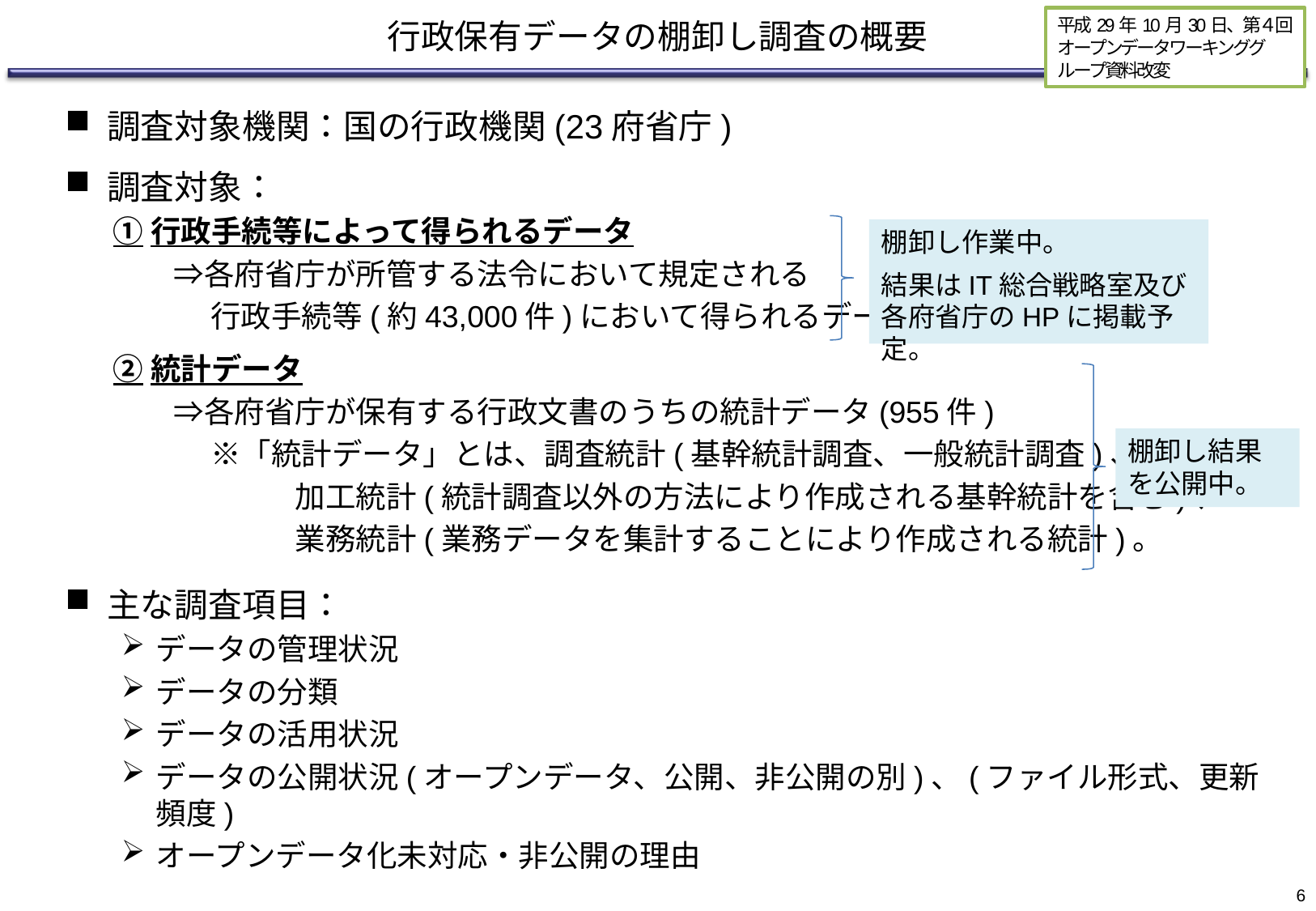

# 行政保有データの棚卸し調査の概要
平成29年10月30日、第４回オープンデータワーキンググループ資料改変
調査対象機関：国の行政機関(23府省庁)
調査対象：
①行政手続等によって得られるデータ
　　⇒各府省庁が所管する法令において規定される
　　　 行政手続等(約43,000件)において得られるデータ
②統計データ
　　⇒各府省庁が保有する行政文書のうちの統計データ(955件)
　　　 ※「統計データ」とは、調査統計(基幹統計調査、一般統計調査)、
　　　　　　加工統計(統計調査以外の方法により作成される基幹統計を含む)、
　　　　　　業務統計(業務データを集計することにより作成される統計)。
主な調査項目：
データの管理状況
データの分類
データの活用状況
データの公開状況(オープンデータ、公開、非公開の別)、(ファイル形式、更新頻度)
オープンデータ化未対応・非公開の理由

棚卸し作業中。
結果はIT総合戦略室及び各府省庁のHPに掲載予定。

棚卸し結果を公開中。
6